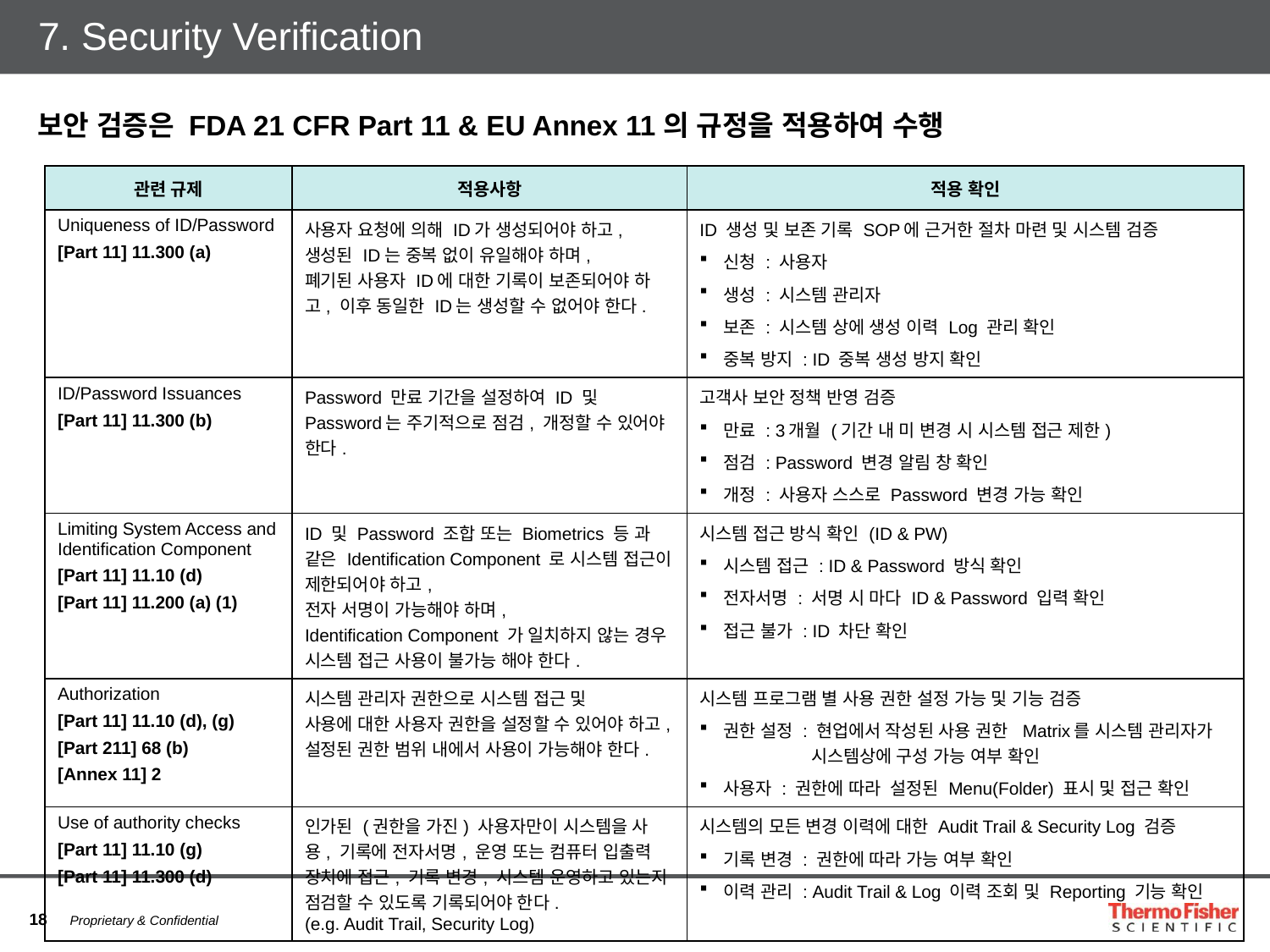

# 7. Security Verification
보안 검증은 FDA 21 CFR Part 11 & EU Annex 11의 규정을 적용하여 수행
| 관련 규제 | 적용사항 | 적용 확인 |
| --- | --- | --- |
| Uniqueness of ID/Password [Part 11] 11.300 (a) | 사용자 요청에 의해 ID가 생성되어야 하고, 생성된 ID는 중복 없이 유일해야 하며, 폐기된 사용자 ID에 대한 기록이 보존되어야 하고, 이후 동일한 ID는 생성할 수 없어야 한다. | ID 생성 및 보존 기록 SOP에 근거한 절차 마련 및 시스템 검증 신청 : 사용자 생성 : 시스템 관리자 보존 : 시스템 상에 생성 이력 Log 관리 확인 중복 방지 : ID 중복 생성 방지 확인 |
| ID/Password Issuances [Part 11] 11.300 (b) | Password 만료 기간을 설정하여 ID 및 Password는 주기적으로 점검, 개정할 수 있어야 한다. | 고객사 보안 정책 반영 검증 만료 : 3개월 (기간 내 미 변경 시 시스템 접근 제한) 점검 : Password 변경 알림 창 확인 개정 : 사용자 스스로 Password 변경 가능 확인 |
| Limiting System Access and Identification Component [Part 11] 11.10 (d) [Part 11] 11.200 (a) (1) | ID 및 Password 조합 또는 Biometrics 등 과 같은 Identification Component 로 시스템 접근이 제한되어야 하고, 전자 서명이 가능해야 하며, Identification Component 가 일치하지 않는 경우 시스템 접근 사용이 불가능 해야 한다. | 시스템 접근 방식 확인 (ID & PW) 시스템 접근 : ID & Password 방식 확인 전자서명 : 서명 시 마다 ID & Password 입력 확인 접근 불가 : ID 차단 확인 |
| Authorization [Part 11] 11.10 (d), (g) [Part 211] 68 (b) [Annex 11] 2 | 시스템 관리자 권한으로 시스템 접근 및 사용에 대한 사용자 권한을 설정할 수 있어야 하고, 설정된 권한 범위 내에서 사용이 가능해야 한다. | 시스템 프로그램 별 사용 권한 설정 가능 및 기능 검증 권한 설정 : 현업에서 작성된 사용 권한 Matrix를 시스템 관리자가 시스템상에 구성 가능 여부 확인 사용자 : 권한에 따라 설정된 Menu(Folder) 표시 및 접근 확인 |
| Use of authority checks [Part 11] 11.10 (g) [Part 11] 11.300 (d) | 인가된 (권한을 가진) 사용자만이 시스템을 사용, 기록에 전자서명, 운영 또는 컴퓨터 입출력 장치에 접근, 기록 변경, 시스템 운영하고 있는지 점검할 수 있도록 기록되어야 한다. (e.g. Audit Trail, Security Log) | 시스템의 모든 변경 이력에 대한 Audit Trail & Security Log 검증 기록 변경 : 권한에 따라 가능 여부 확인 이력 관리 : Audit Trail & Log 이력 조회 및 Reporting 기능 확인 |